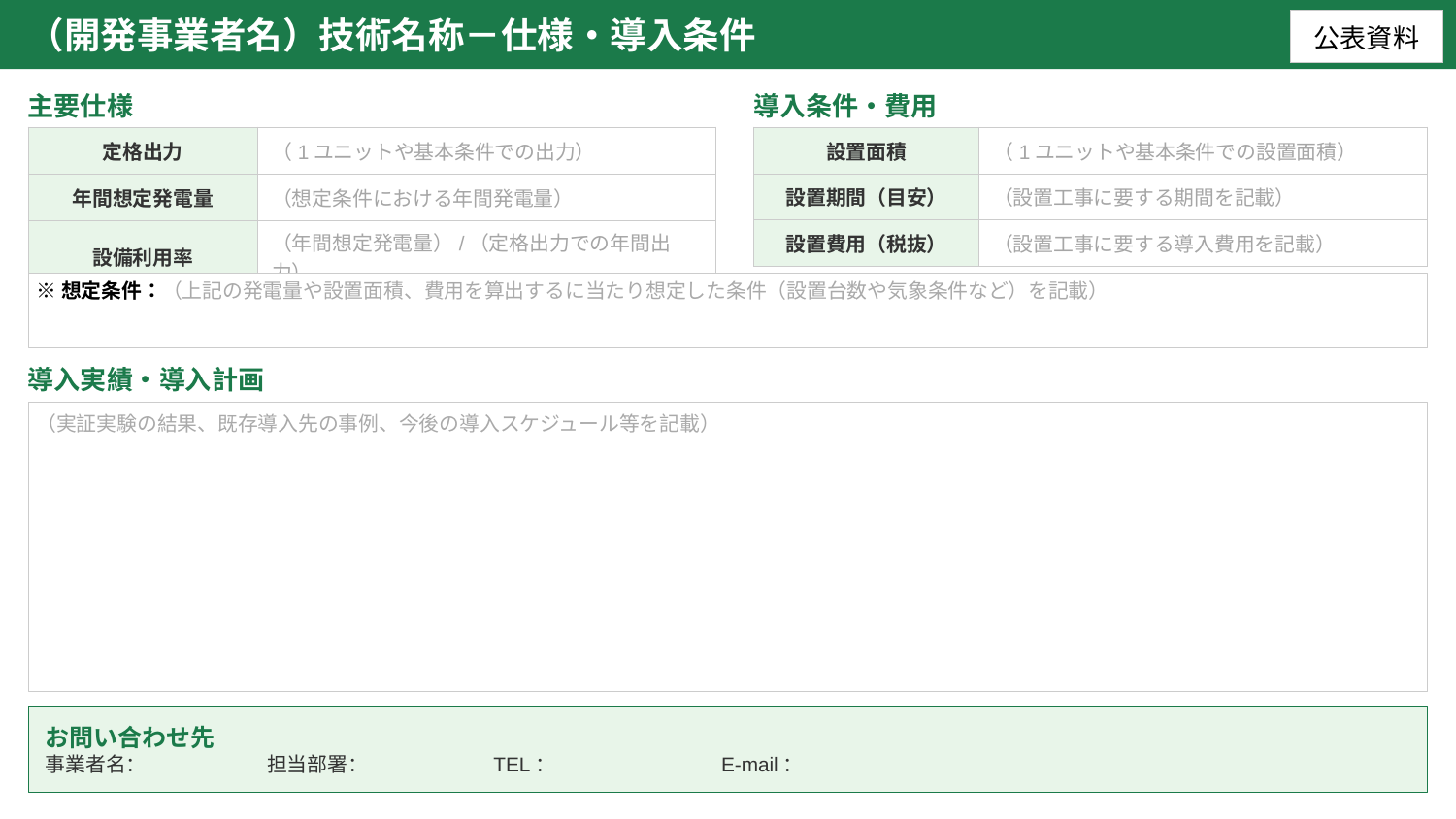

（開発事業者名）技術名称－仕様・導入条件

| 公表資料 |
| --- |
主要仕様
導入条件・費用
| 定格出力 | （1ユニットや基本条件での出力） |
| --- | --- |
| 年間想定発電量 | （想定条件における年間発電量） |
| 設備利用率 | （年間想定発電量）/（定格出力での年間出力） |
| 設置面積 | （1ユニットや基本条件での設置面積） |
| --- | --- |
| 設置期間（目安） | （設置工事に要する期間を記載） |
| 設置費用（税抜） | （設置工事に要する導入費用を記載） |

※想定条件：
（上記の発電量や設置面積、費用を算出するに当たり想定した条件（設置台数や気象条件など）を記載）
導入実績・導入計画

（実証実験の結果、既存導入先の事例、今後の導入スケジュール等を記載）

お問い合わせ先
事業者名：　　　　　　担当部署：　　　　　　TEL：　　　　　　　　E-mail：